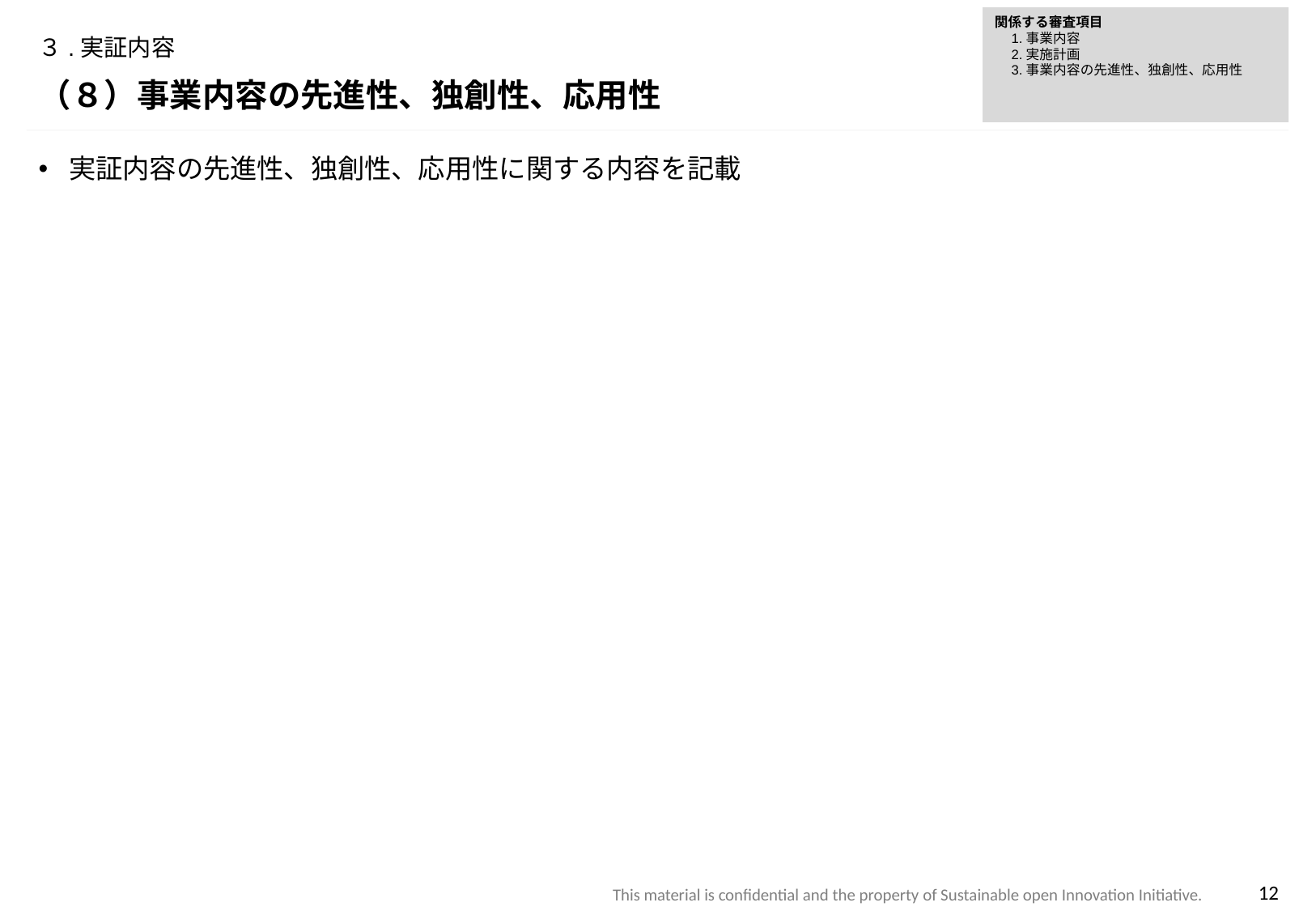

関係する審査項目
　1.事業内容
　2.実施計画
　3.事業内容の先進性、独創性、応用性
# ３.実証内容
（８）事業内容の先進性、独創性、応用性
実証内容の先進性、独創性、応用性に関する内容を記載